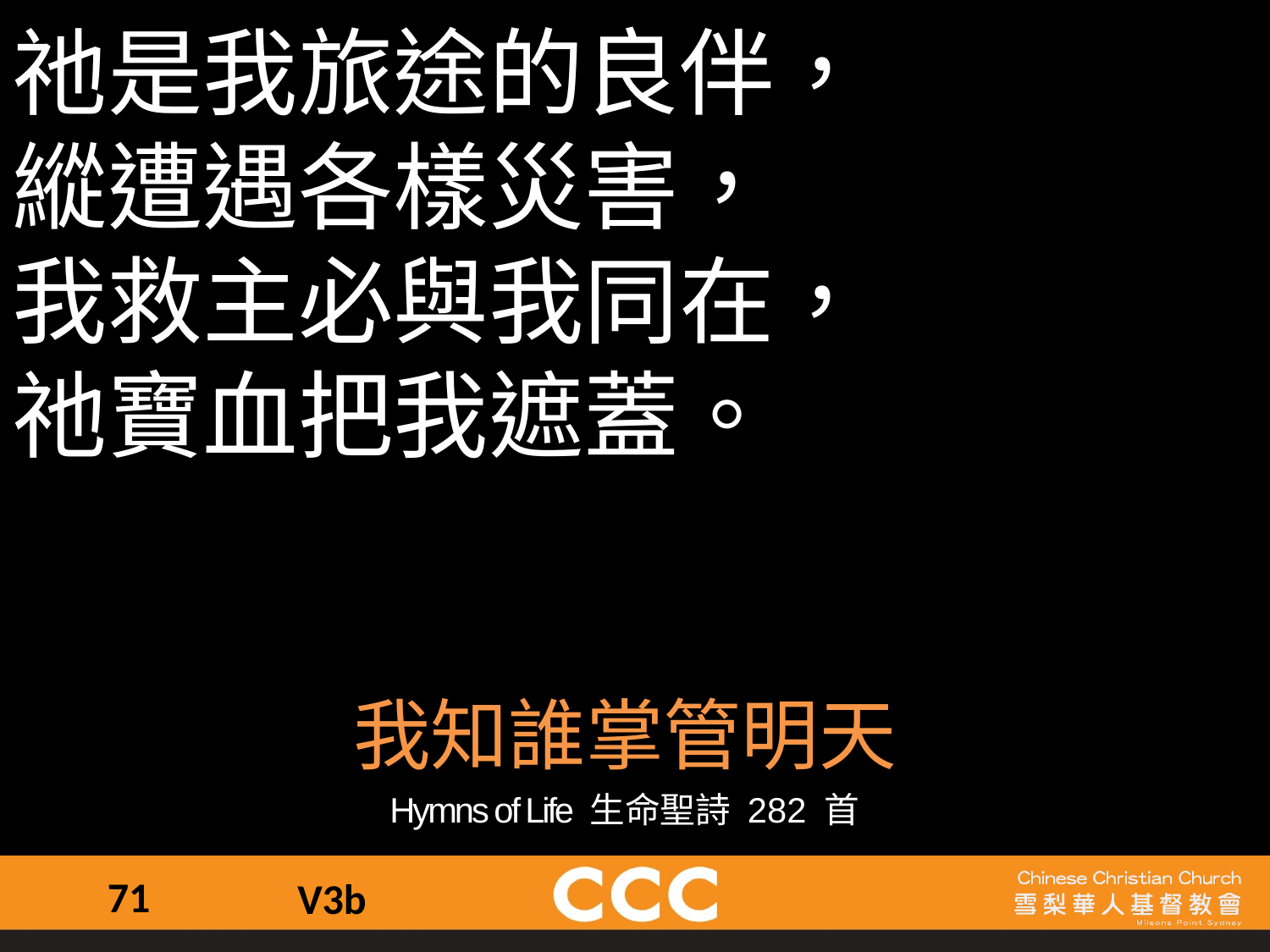

祂是我旅途的良伴，
縱遭遇各樣災害，
我救主必與我同在，
祂寶血把我遮蓋。
我知誰掌管明天
Hymns of Life 生命聖詩 282 首
71
V3b